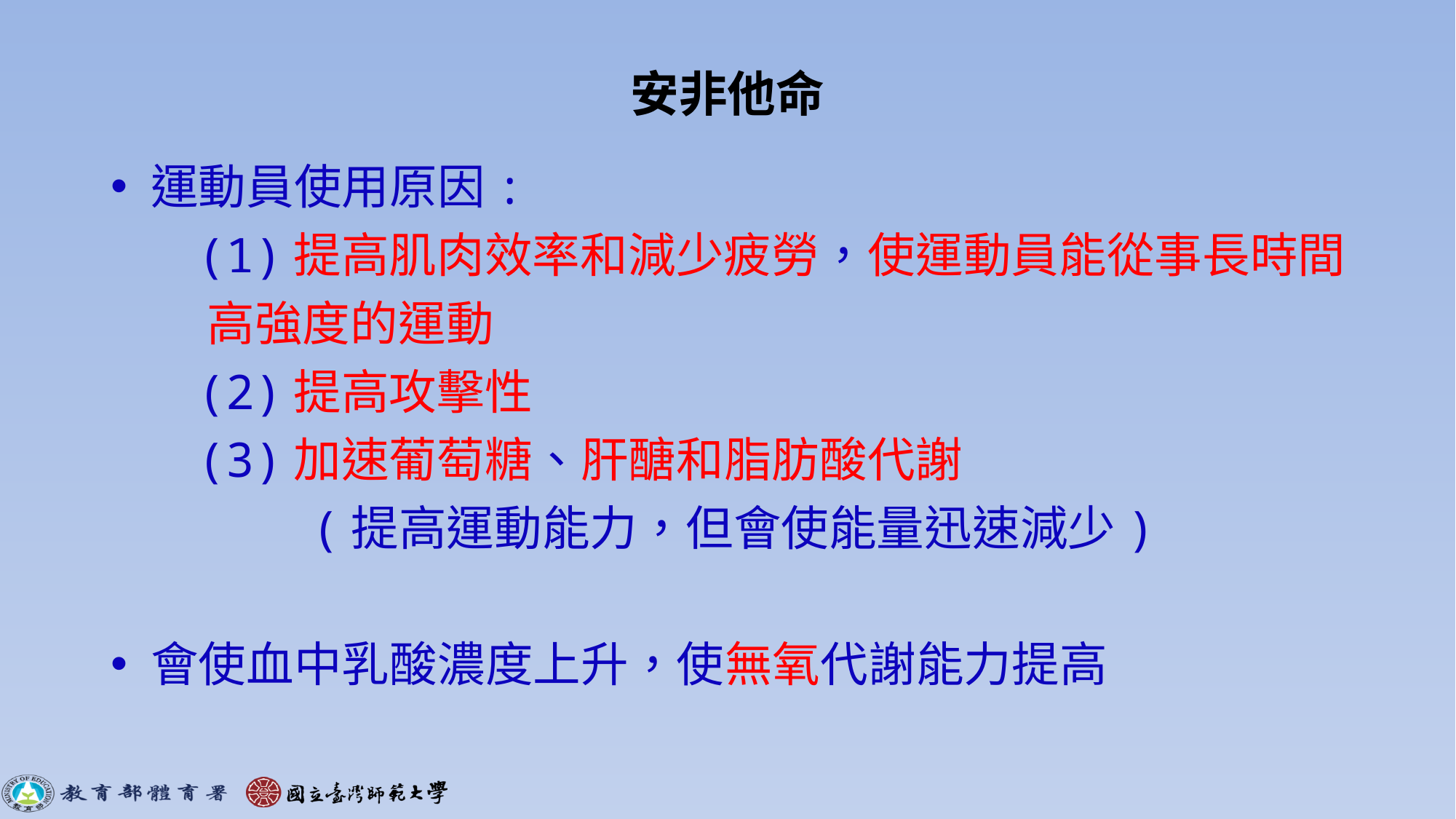

# 安非他命
運動員使用原因:
   (1)提高肌肉效率和減少疲勞，使運動員能從事長時間
        高強度的運動
   (2)提高攻擊性
   (3)加速葡萄糖、肝醣和脂肪酸代謝
       (提高運動能力，但會使能量迅速減少)

會使血中乳酸濃度上升，使無氧代謝能力提高